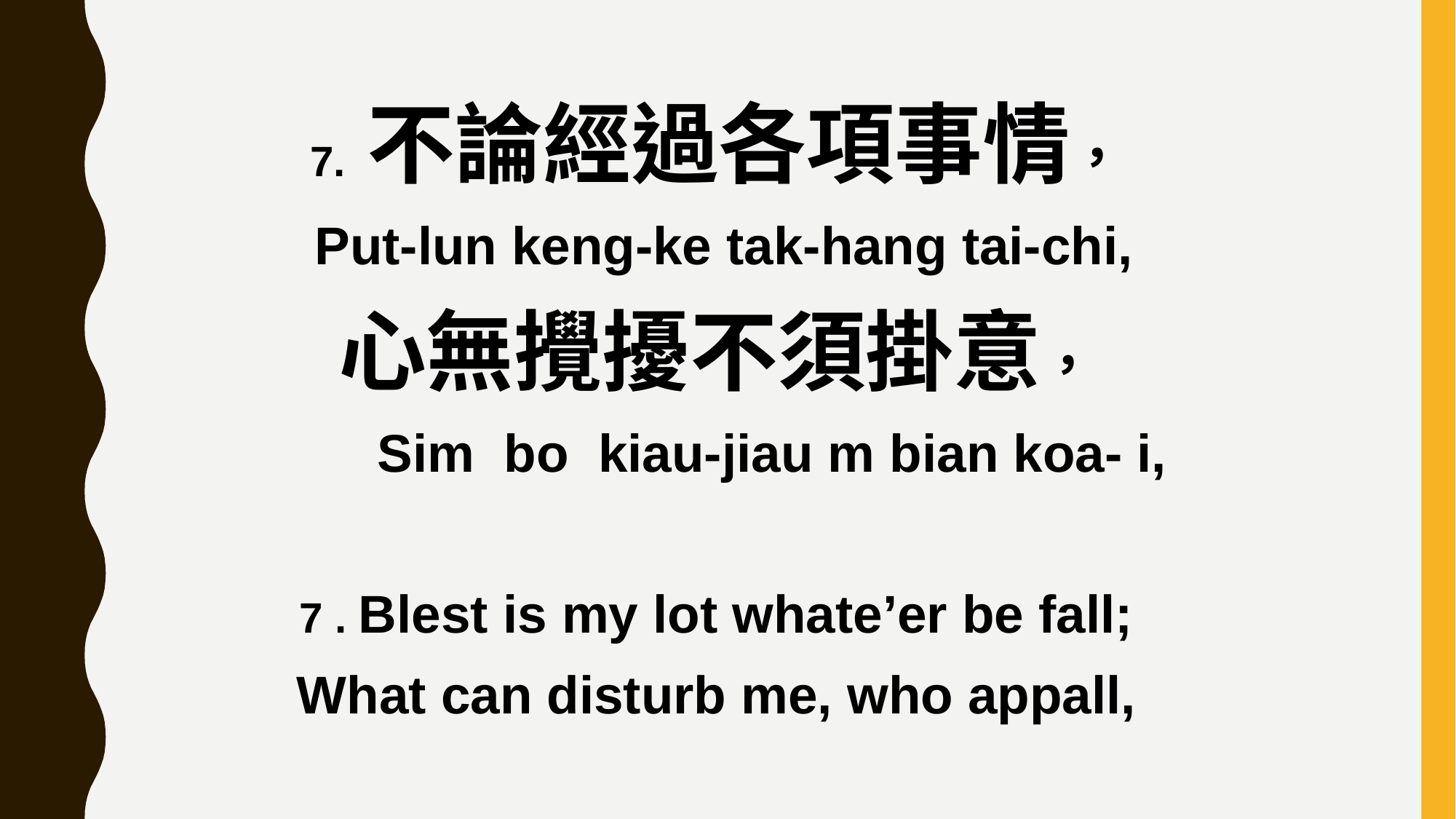

7. 不論經過各項事情，
 Put-lun keng-ke tak-hang tai-chi,
心無攪擾不須掛意，
              Sim  bo  kiau-jiau m bian koa- i,

7 . Blest is my lot whate’er be fall;
What can disturb me, who appall,